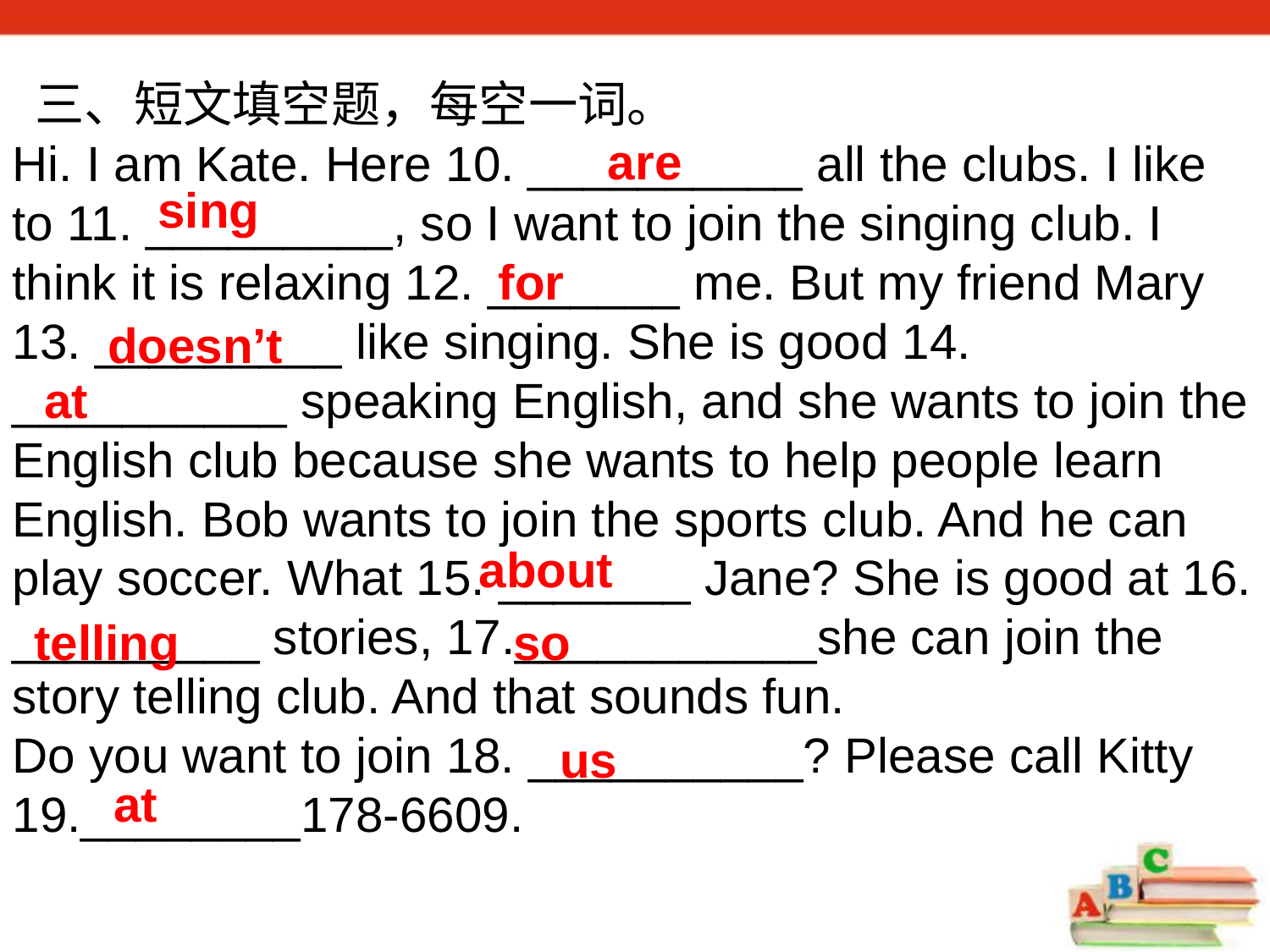

三、短文填空题，每空一词。
Hi. I am Kate. Here 10. __________ all the clubs. I like to 11. _________, so I want to join the singing club. I think it is relaxing 12. _______ me. But my friend Mary 13. _________ like singing. She is good 14. __________ speaking English, and she wants to join the English club because she wants to help people learn English. Bob wants to join the sports club. And he can play soccer. What 15. _______ Jane? She is good at 16. _________ stories, 17.___________she can join the story telling club. And that sounds fun.
Do you want to join 18. __________? Please call Kitty 19.________178-6609.
are
sing
for
doesn’t
at
about
telling
so
us
at